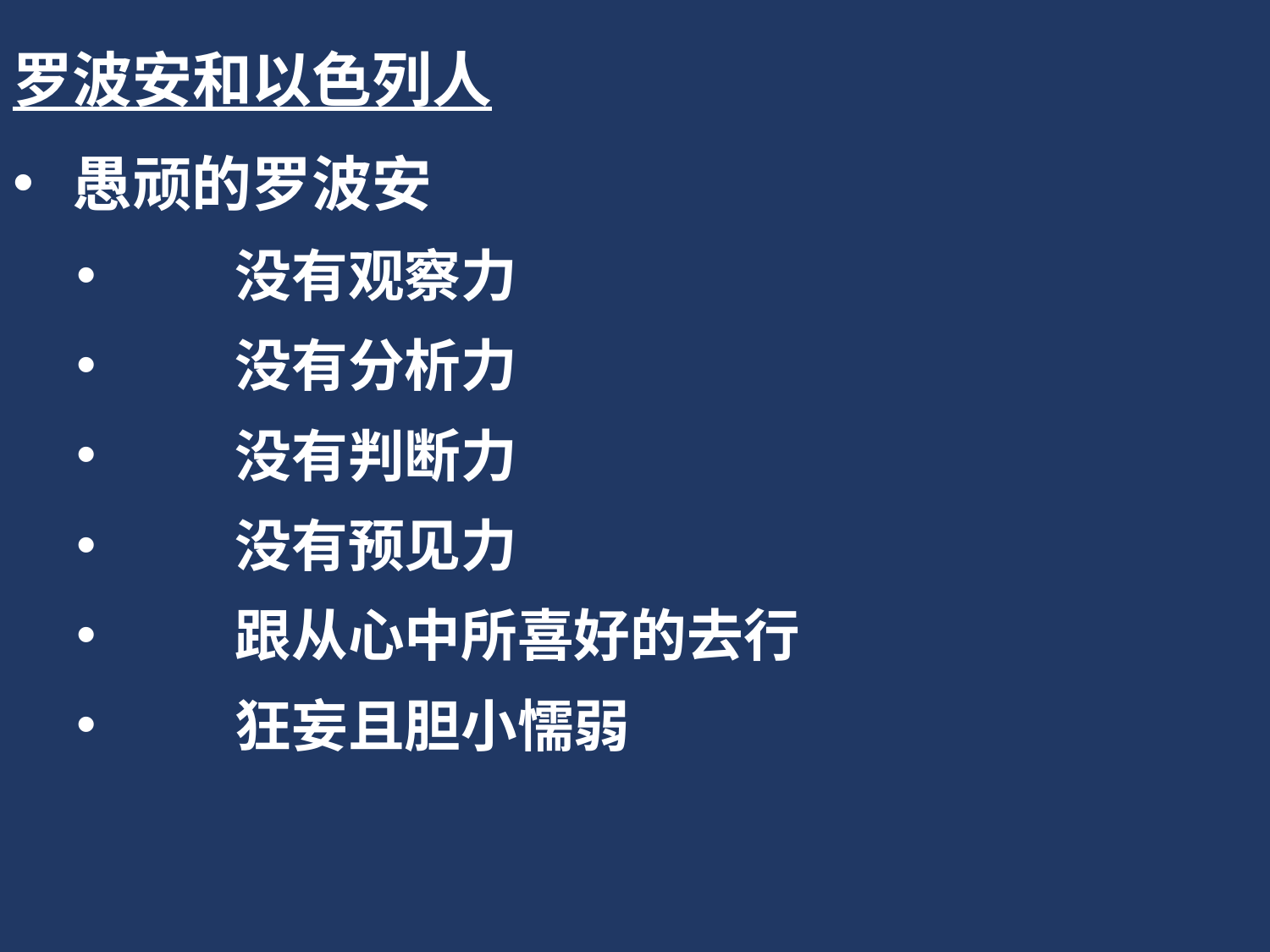

罗波安和以色列人
 愚顽的罗波安
	没有观察力
	没有分析力
	没有判断力
	没有预见力
	跟从心中所喜好的去行
	狂妄且胆小懦弱